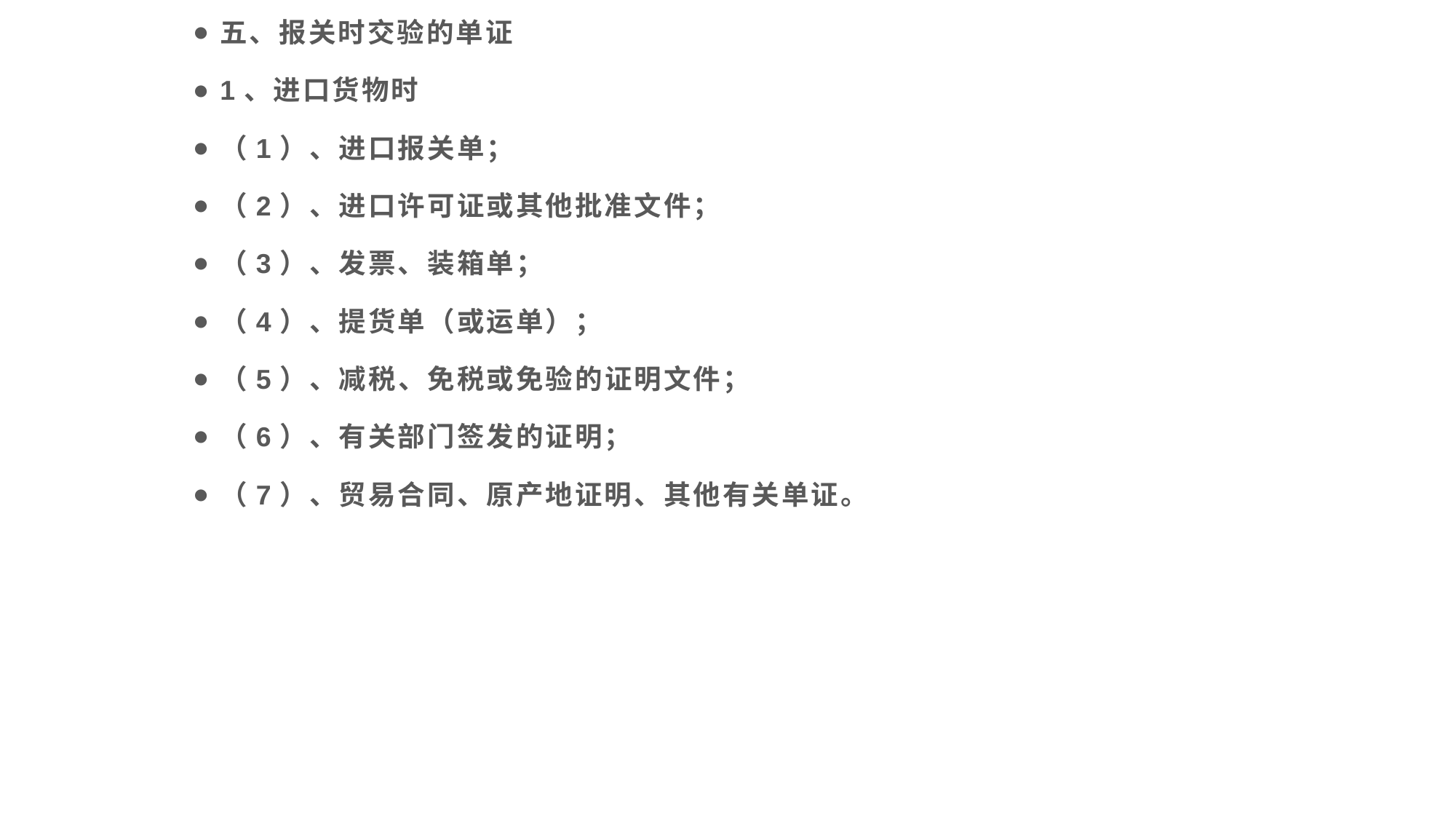

五、报关时交验的单证
1、进口货物时
（1）、进口报关单；
（2）、进口许可证或其他批准文件；
（3）、发票、装箱单；
（4）、提货单（或运单）；
（5）、减税、免税或免验的证明文件；
（6）、有关部门签发的证明；
（7）、贸易合同、原产地证明、其他有关单证。